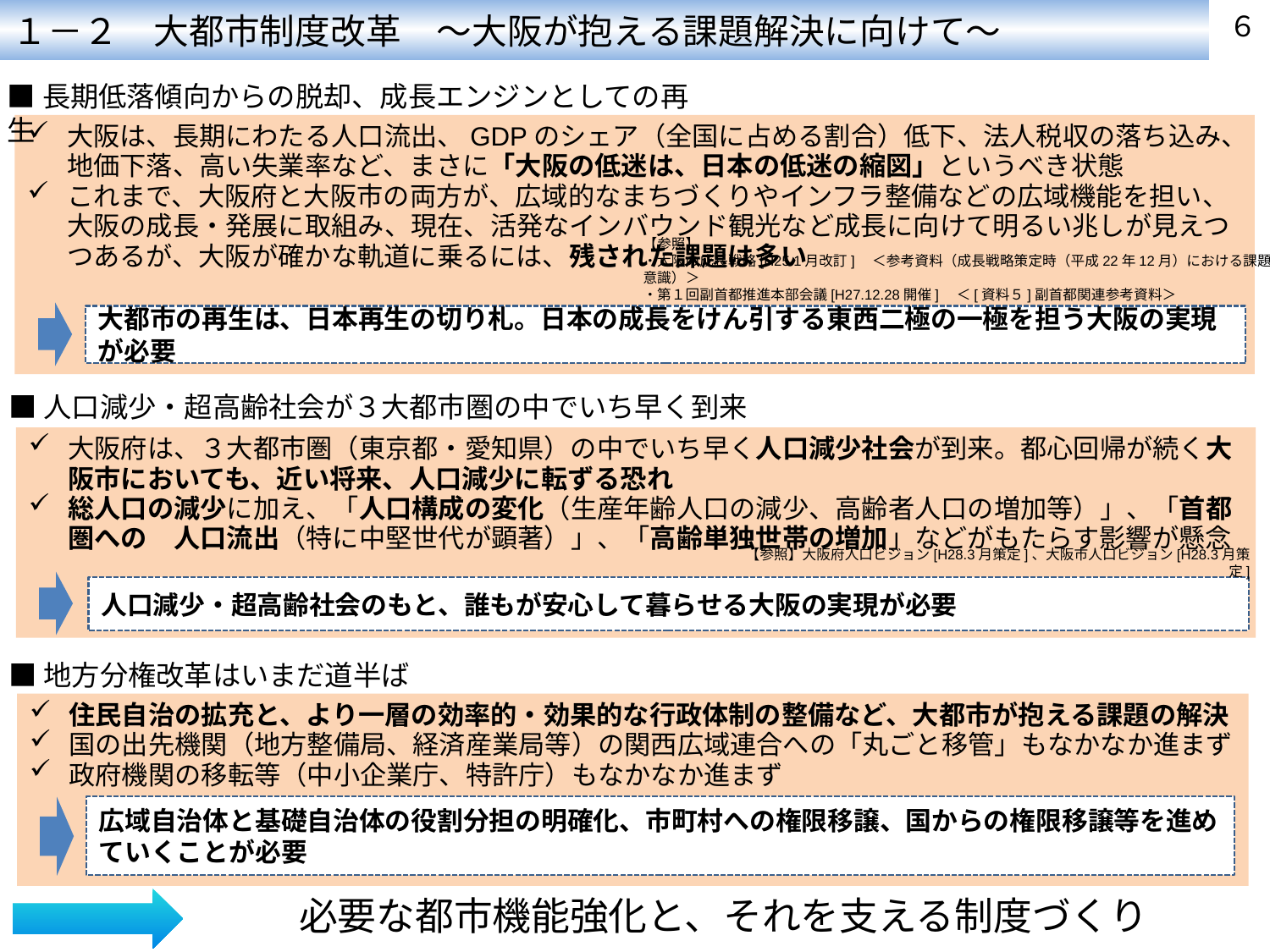

１－２　大都市制度改革　～大阪が抱える課題解決に向けて～
６
■長期低落傾向からの脱却、成長エンジンとしての再生
大阪は、長期にわたる人口流出、GDPのシェア（全国に占める割合）低下、法人税収の落ち込み、地価下落、高い失業率など、まさに「大阪の低迷は、日本の低迷の縮図」というべき状態
これまで、大阪府と大阪市の両方が、広域的なまちづくりやインフラ整備などの広域機能を担い、大阪の成長・発展に取組み、現在、活発なインバウンド観光など成長に向けて明るい兆しが見えつつあるが、大阪が確かな軌道に乗るには、残された課題は多い

大都市の再生は、日本再生の切り札。日本の成長をけん引する東西二極の一極を担う大阪の実現が必要
【参照】
・大阪の成長戦略[H25.1月改訂]　＜参考資料（成長戦略策定時（平成22年12月）における課題意識）＞
・第１回副首都推進本部会議[H27.12.28開催]　＜[資料５]副首都関連参考資料＞
■人口減少・超高齢社会が３大都市圏の中でいち早く到来
大阪府は、３大都市圏（東京都・愛知県）の中でいち早く人口減少社会が到来。都心回帰が続く大阪市においても、近い将来、人口減少に転ずる恐れ
総人口の減少に加え、「人口構成の変化（生産年齢人口の減少、高齢者人口の増加等）」、「首都圏への　人口流出（特に中堅世代が顕著）」、「高齢単独世帯の増加」などがもたらす影響が懸念

人口減少・超高齢社会のもと、誰もが安心して暮らせる大阪の実現が必要
【参照】大阪府人口ビジョン[H28.3月策定]、大阪市人口ビジョン[H28.3月策定]
■地方分権改革はいまだ道半ば
住民自治の拡充と、より一層の効率的・効果的な行政体制の整備など、大都市が抱える課題の解決
国の出先機関（地方整備局、経済産業局等）の関西広域連合への「丸ごと移管」もなかなか進まず
政府機関の移転等（中小企業庁、特許庁）もなかなか進まず

広域自治体と基礎自治体の役割分担の明確化、市町村への権限移譲、国からの権限移譲等を進めていくことが必要

　　　　　　　必要な都市機能強化と、それを支える制度づくり